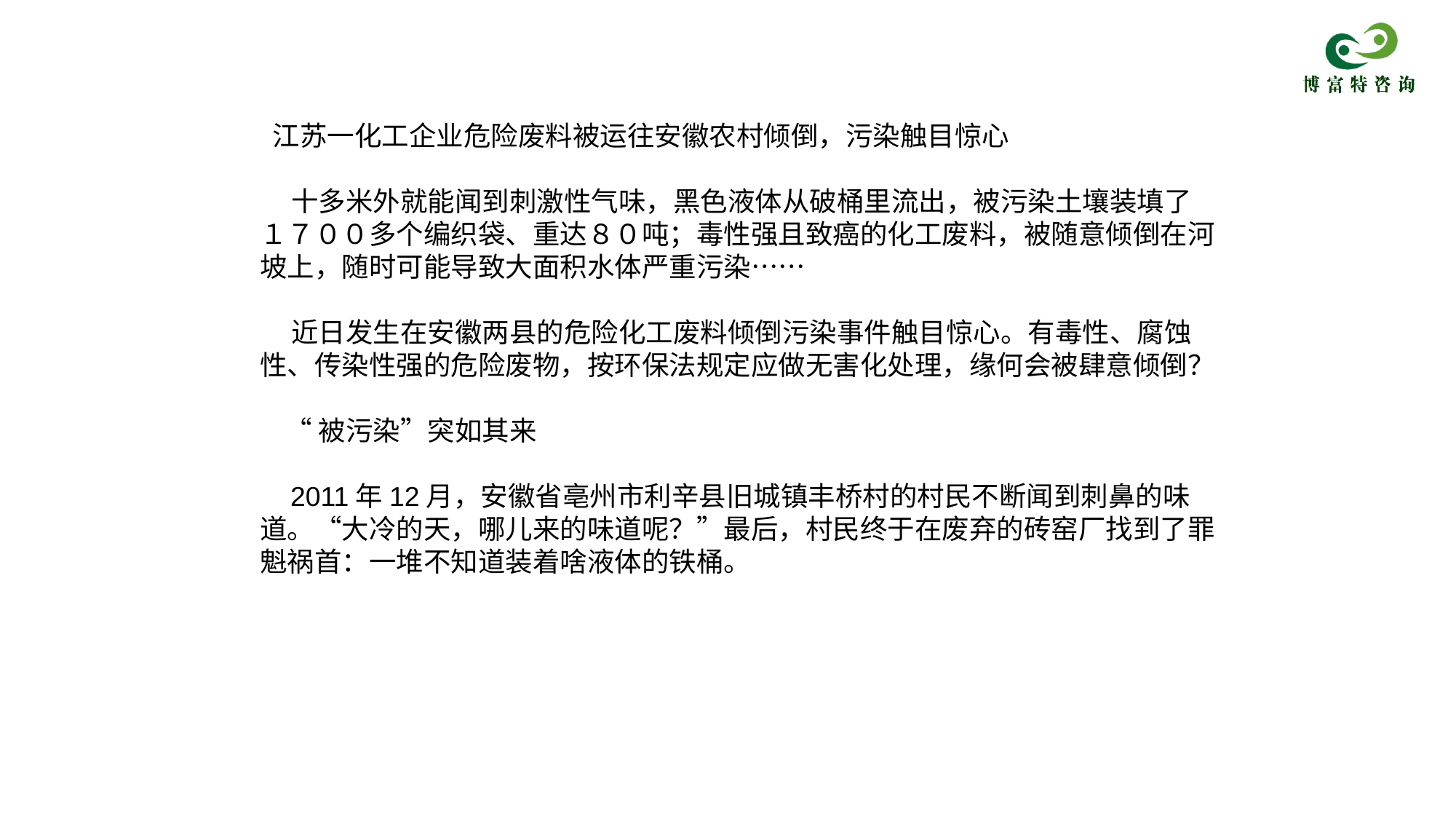

江苏一化工企业危险废料被运往安徽农村倾倒，污染触目惊心

    十多米外就能闻到刺激性气味，黑色液体从破桶里流出，被污染土壤装填了１７００多个编织袋、重达８０吨；毒性强且致癌的化工废料，被随意倾倒在河坡上，随时可能导致大面积水体严重污染……

    近日发生在安徽两县的危险化工废料倾倒污染事件触目惊心。有毒性、腐蚀性、传染性强的危险废物，按环保法规定应做无害化处理，缘何会被肆意倾倒？

    “被污染”突如其来

    2011年12月，安徽省亳州市利辛县旧城镇丰桥村的村民不断闻到刺鼻的味道。“大冷的天，哪儿来的味道呢？”最后，村民终于在废弃的砖窑厂找到了罪魁祸首：一堆不知道装着啥液体的铁桶。